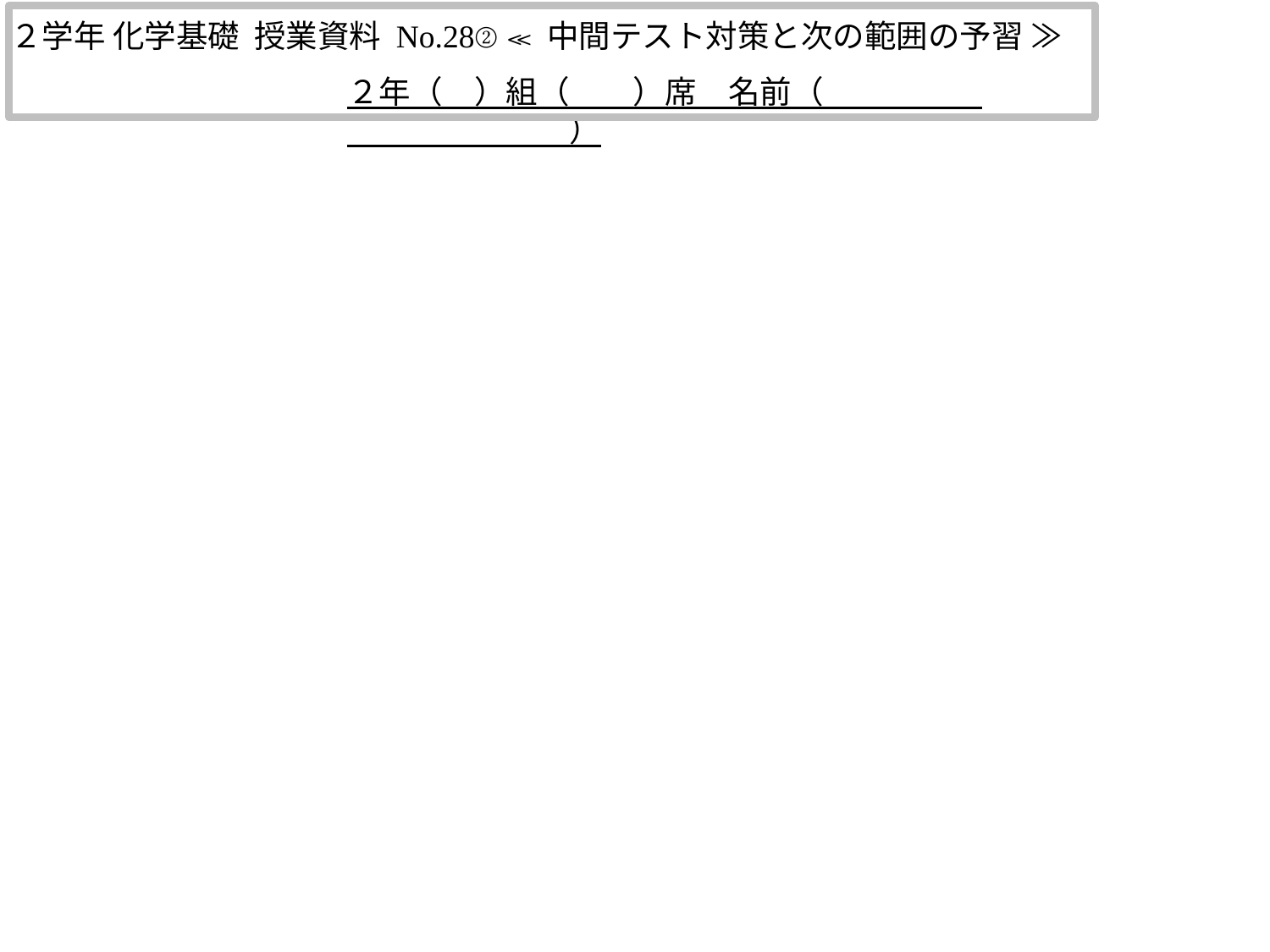

２学年 化学基礎  授業資料 No.28② ≪ 中間テスト対策と次の範囲の予習 ≫
２年（　）組（　　）席　名前（　　　　　　　　　　　　）